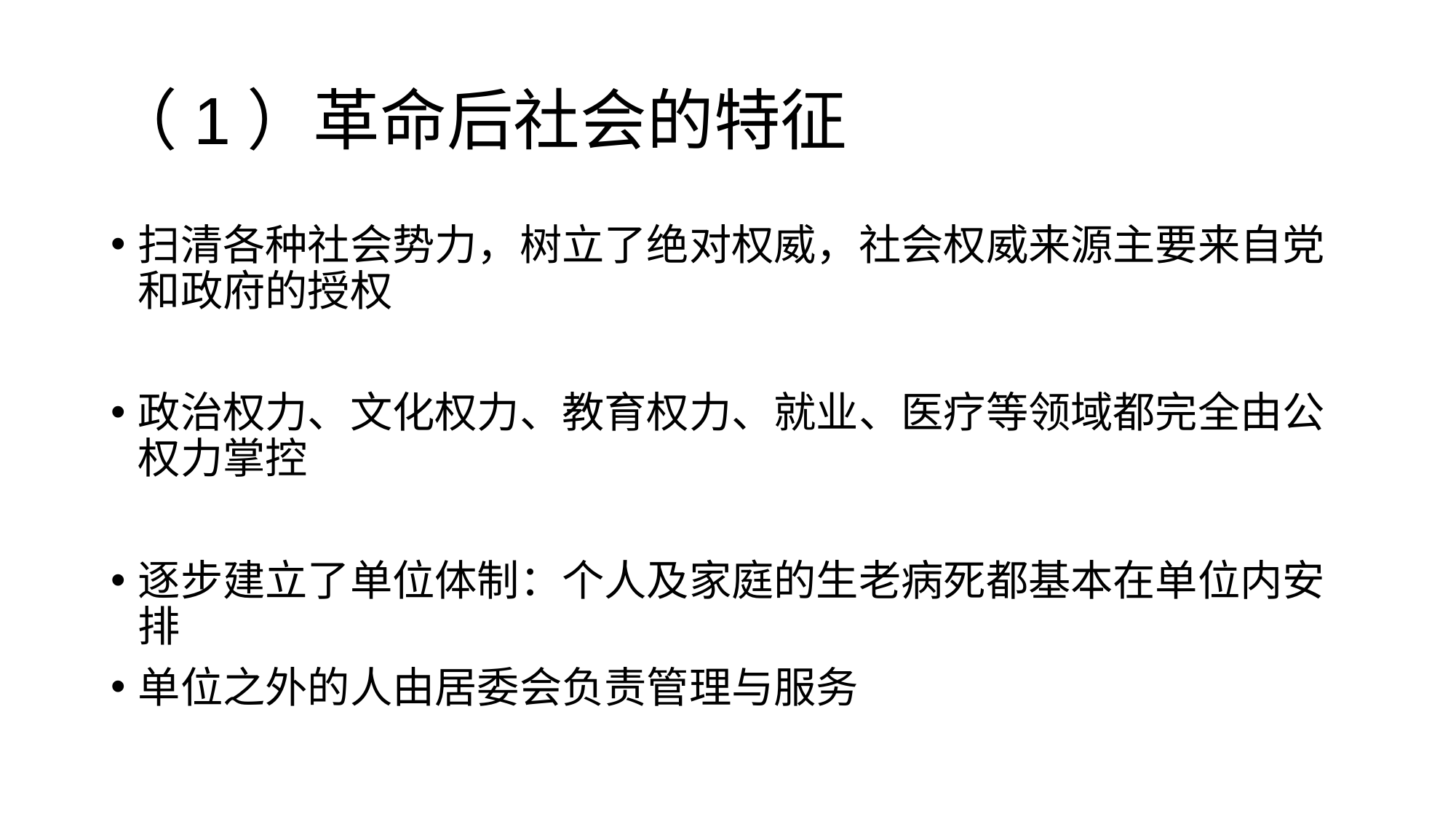

# （1）革命后社会的特征
扫清各种社会势力，树立了绝对权威，社会权威来源主要来自党和政府的授权

政治权力、文化权力、教育权力、就业、医疗等领域都完全由公权力掌控

逐步建立了单位体制：个人及家庭的生老病死都基本在单位内安排
单位之外的人由居委会负责管理与服务